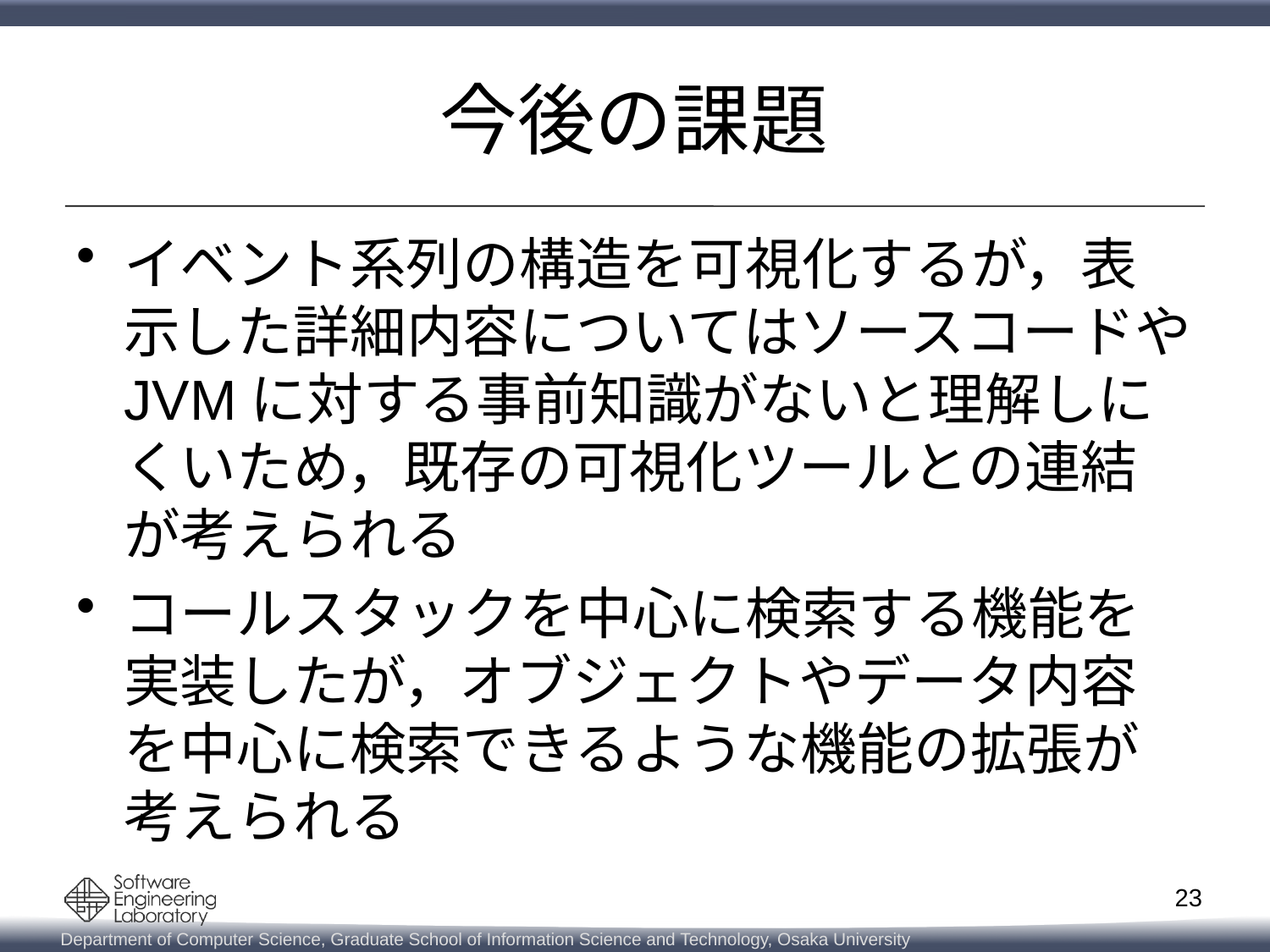

# 今後の課題
イベント系列の構造を可視化するが，表示した詳細内容についてはソースコードやJVMに対する事前知識がないと理解しにくいため，既存の可視化ツールとの連結が考えられる
コールスタックを中心に検索する機能を実装したが，オブジェクトやデータ内容を中心に検索できるような機能の拡張が考えられる

23